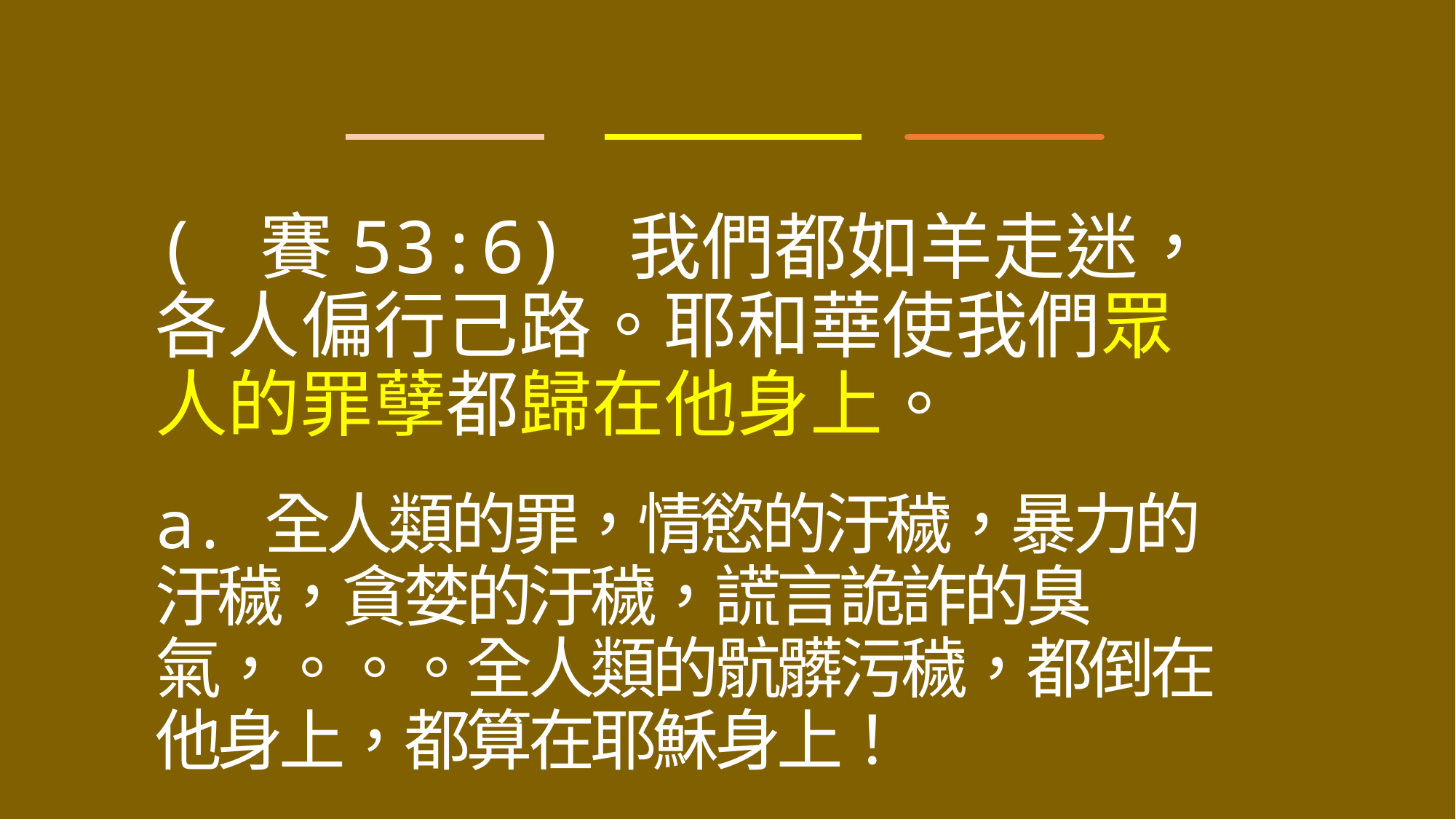

( 賽53:6) 我們都如羊走迷，各人偏行己路。耶和華使我們眾人的罪孽都歸在他身上。

a.	全人類的罪，情慾的汙穢，暴力的汙穢，貪婪的汙穢，謊言詭詐的臭氣，。。。全人類的骯髒污穢，都倒在他身上，都算在耶穌身上！